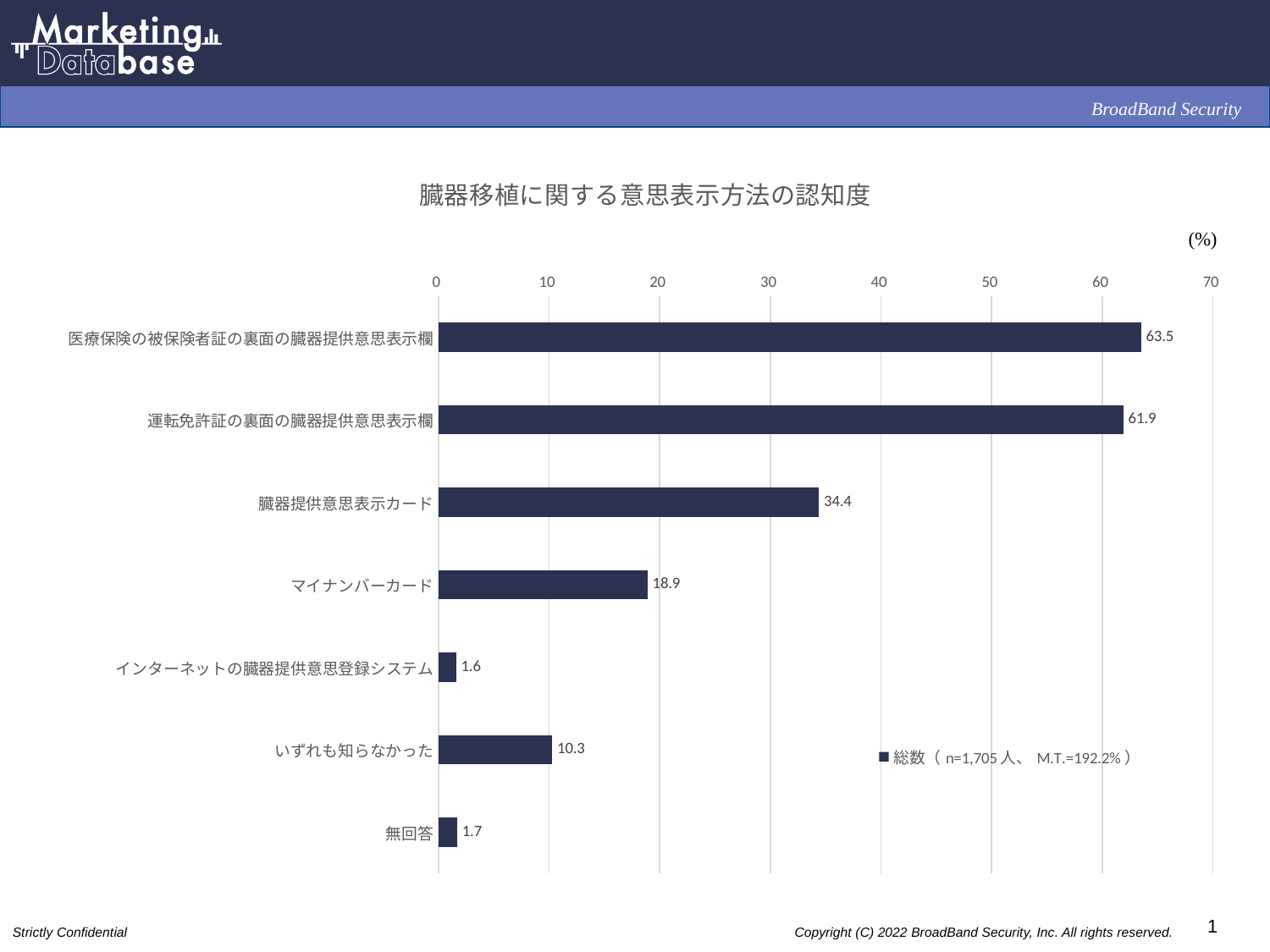

### Chart: 臓器移植に関する意思表示方法の認知度

| Category | 総数（n=1,705人、M.T.=192.2%） |
|---|---|
| 医療保険の被保険者証の裏面の臓器提供意思表示欄 | 63.5 |
| 運転免許証の裏面の臓器提供意思表示欄 | 61.9 |
| 臓器提供意思表示カード | 34.4 |
| マイナンバーカード | 18.9 |
| インターネットの臓器提供意思登録システム | 1.6 |
| いずれも知らなかった | 10.3 |
| 無回答 | 1.7 |